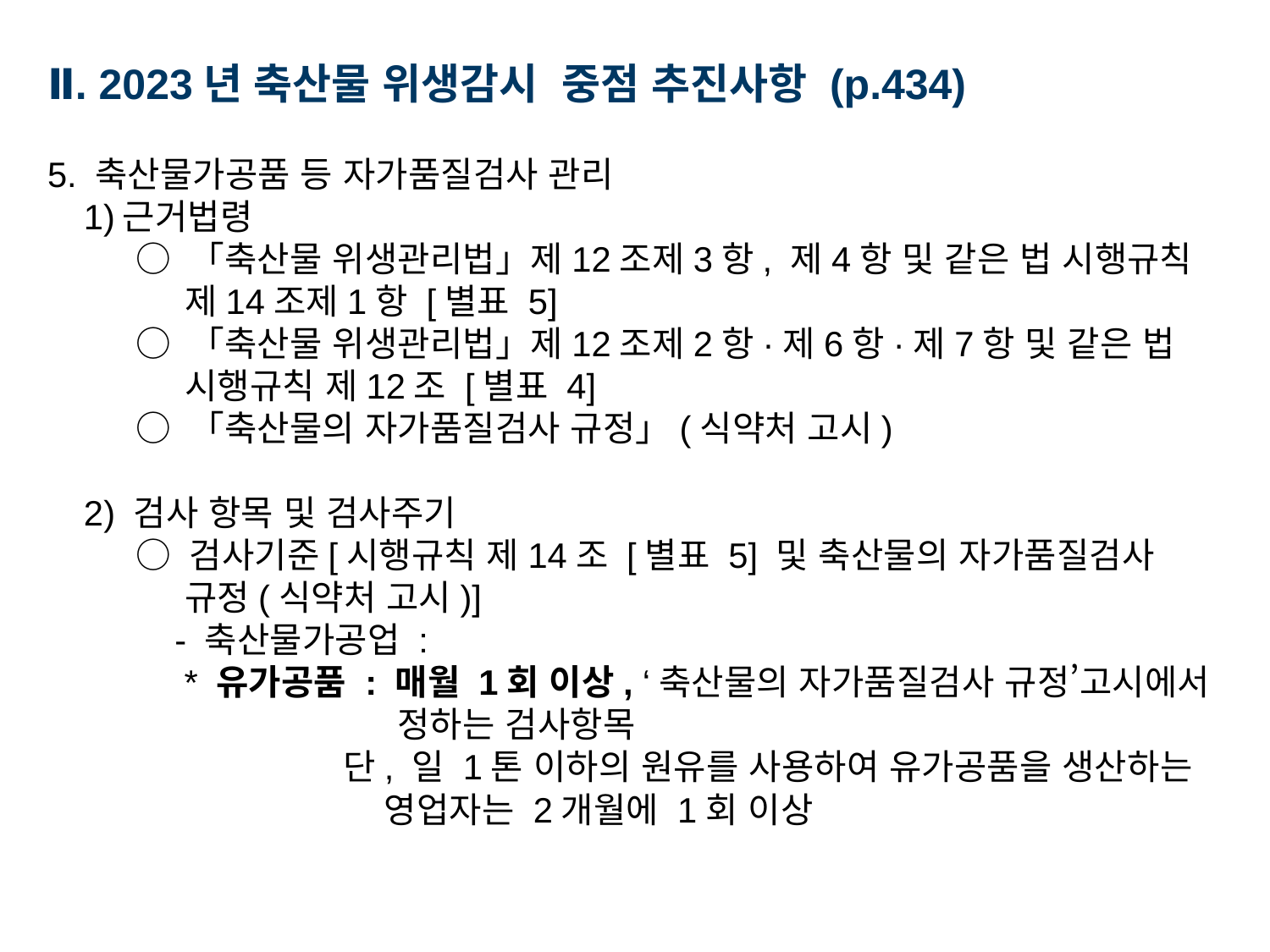

Ⅱ. 2023년 축산물 위생감시  중점 추진사항 (p.434)
5. 축산물가공품 등 자가품질검사 관리
근거법령
○ 「축산물 위생관리법」제12조제3항, 제4항 및 같은 법 시행규칙 제14조제1항 [별표 5]
○ 「축산물 위생관리법」제12조제2항·제6항·제7항 및 같은 법 시행규칙 제12조 [별표 4]
○ 「축산물의 자가품질검사 규정」(식약처 고시)

2) 검사 항목 및 검사주기
○ 검사기준[시행규칙 제14조 [별표 5] 및 축산물의 자가품질검사 규정(식약처 고시)]
    - 축산물가공업 :
     * 유가공품 : 매월 1회 이상, ‘축산물의 자가품질검사 규정’고시에서 정하는 검사항목
                    단, 일 1톤 이하의 원유를 사용하여 유가공품을 생산하는 영업자는 2개월에 1회 이상